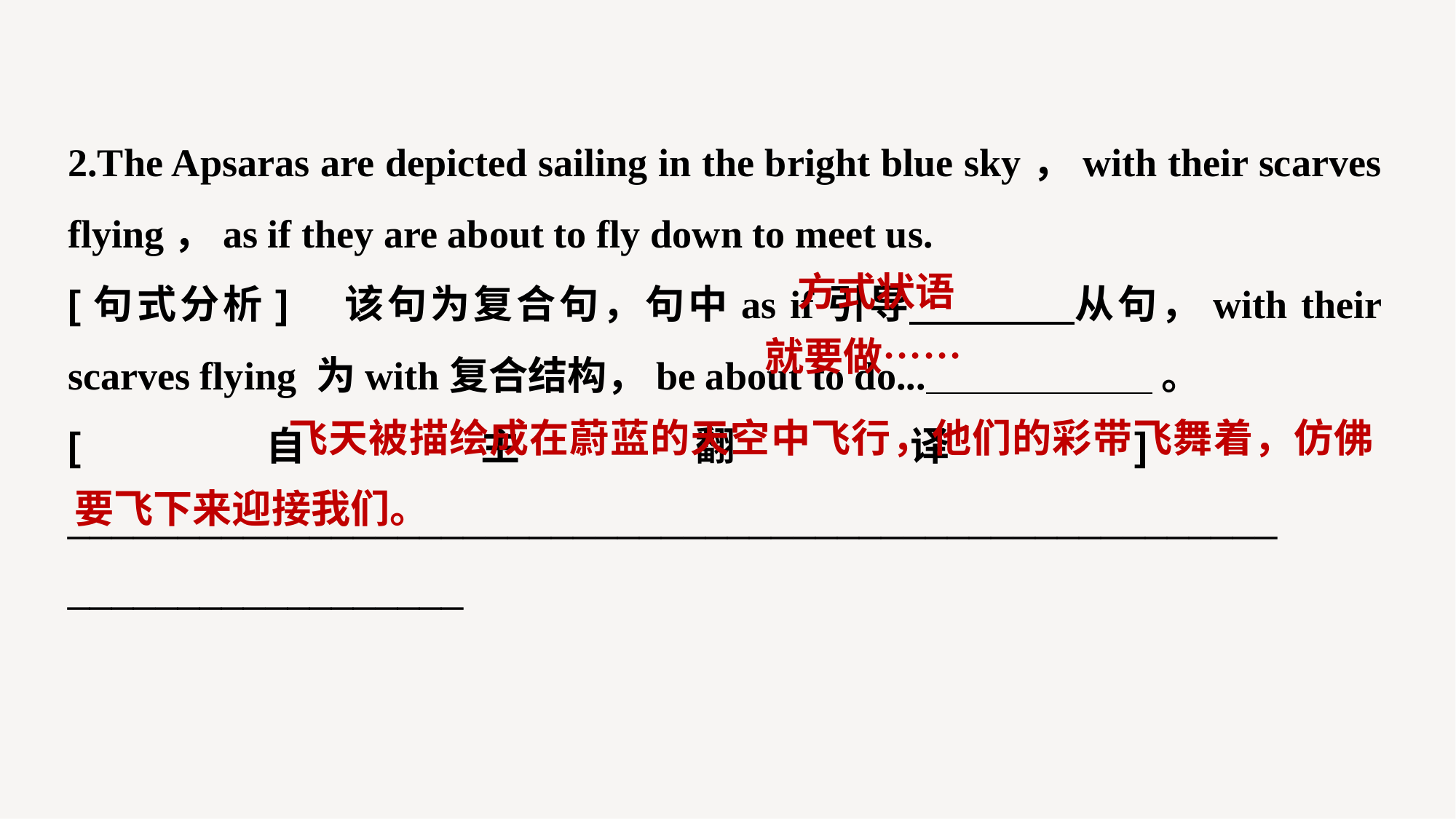

2.The Apsaras are depicted sailing in the bright blue sky，with their scarves flying，as if they are about to fly down to meet us.
[句式分析]　该句为复合句，句中as if引导             从句，with their scarves flying 为with复合结构，be about to do...                       。
[自主翻译]　_______________________________________________________
__________________
方式状语
就要做……
                     飞天被描绘成在蔚蓝的天空中飞行，他们的彩带飞舞着，仿佛要飞下来迎接我们。